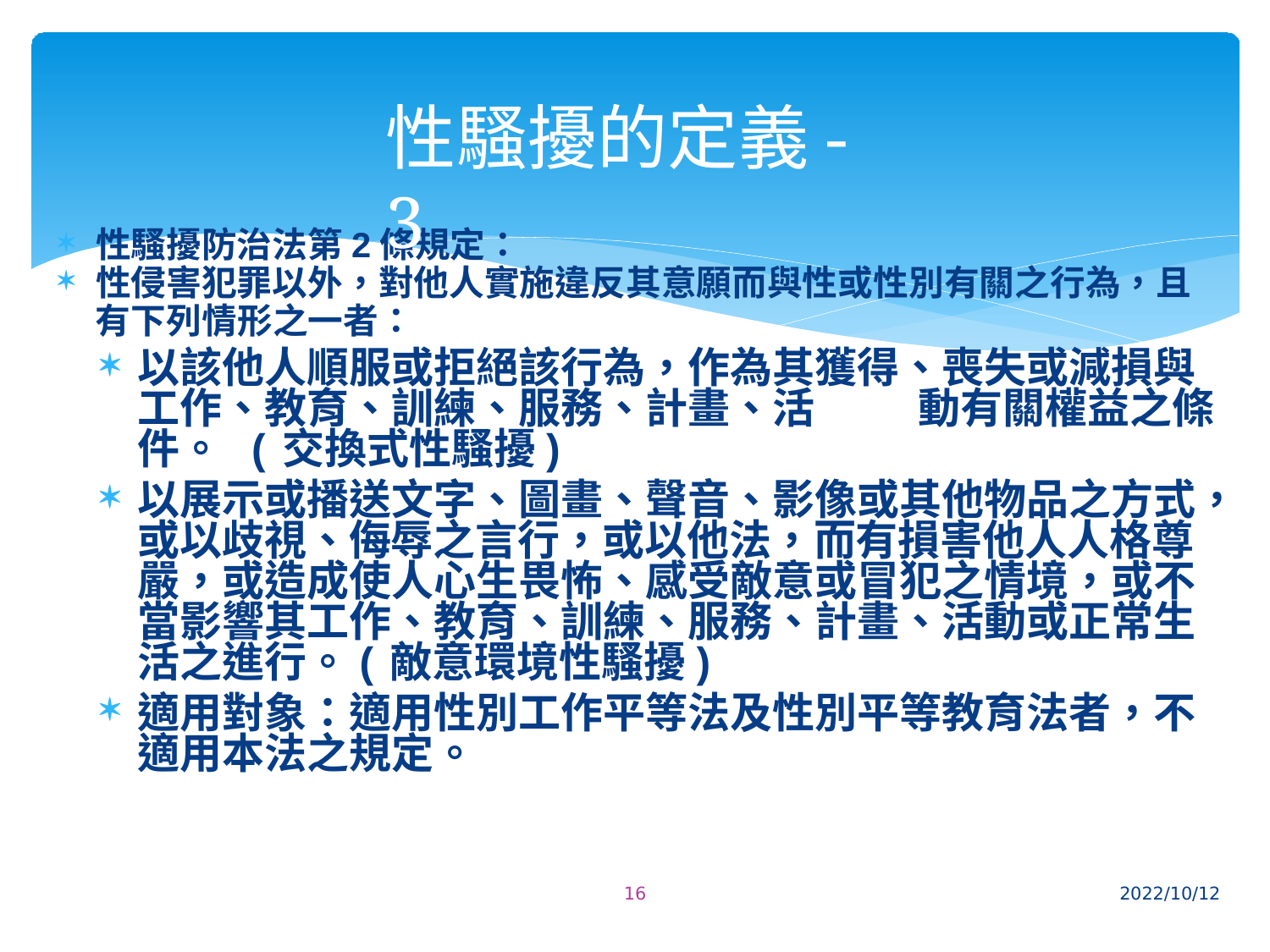

# 性騷擾的定義-3
性騷擾防治法第2條規定：
性侵害犯罪以外，對他人實施違反其意願而與性或性別有關之行為，且
有下列情形之一者：
以該他人順服或拒絕該行為，作為其獲得、喪失或減損與 工作、教育、訓練、服務、計畫、活	動有關權益之條件。  (交換式性騷擾)
以展示或播送文字、圖畫、聲音、影像或其他物品之方式， 或以歧視、侮辱之言行，或以他法，而有損害他人人格尊  嚴，或造成使人心生畏怖、感受敵意或冒犯之情境，或不  當影響其工作、教育、訓練、服務、計畫、活動或正常生  活之進行。(敵意環境性騷擾)
適用對象：適用性別工作平等法及性別平等教育法者，不 適用本法之規定。
16
2022/10/12